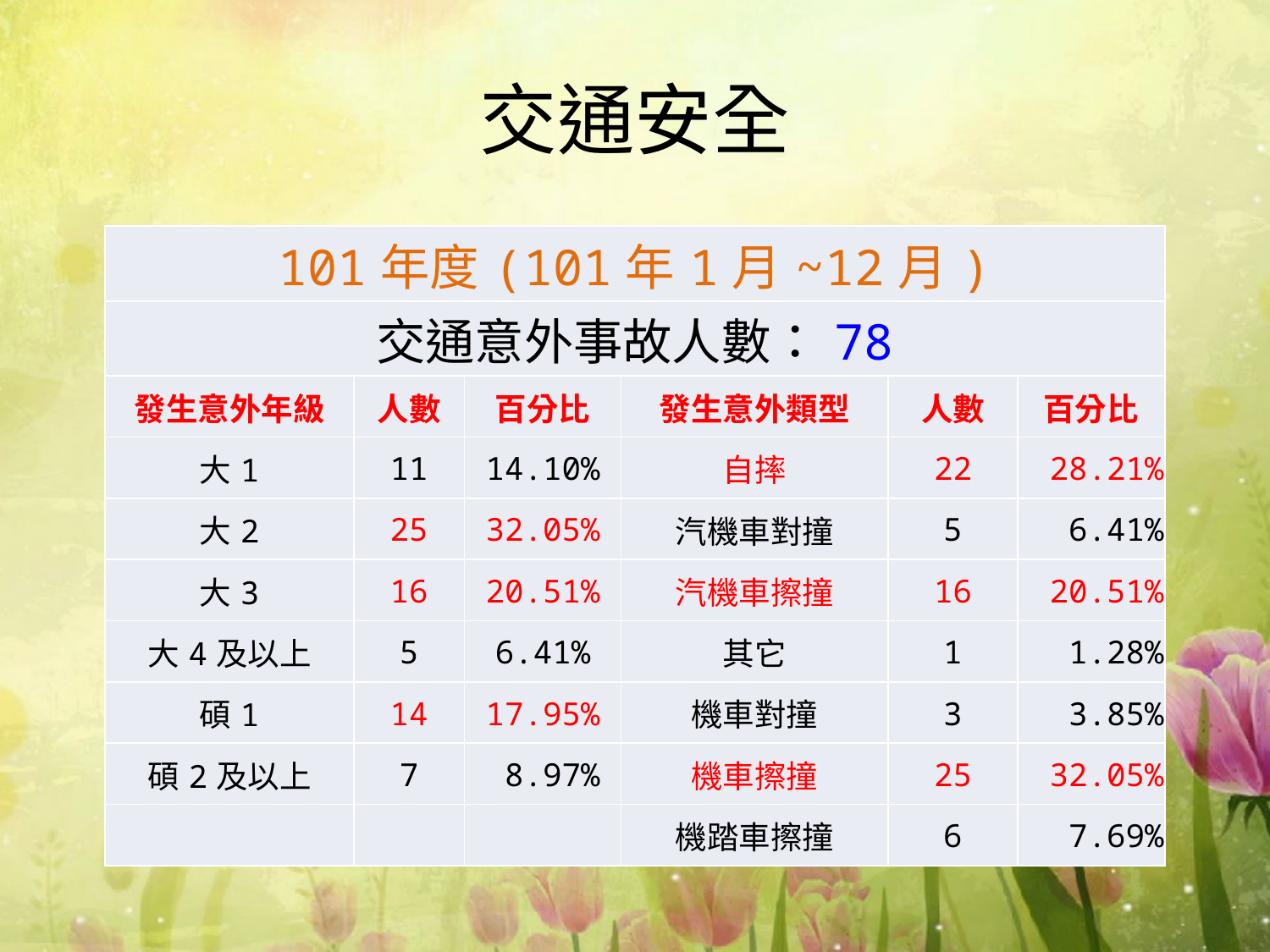

# 交通安全

| 101年度(101年1月~12月) |  |  |  |  |  |
| --- | --- | --- | --- | --- | --- |
| 交通意外事故人數：78 |  |  |  |  |  |
| 發生意外年級 | 人數 | 百分比 | 發生意外類型 | 人數 | 百分比 |
| 大1 | 11 | 14.10% | 自摔 | 22 | 28.21% |
| 大2 | 25 | 32.05% | 汽機車對撞 | 5 | 6.41% |
| 大3 | 16 | 20.51% | 汽機車擦撞 | 16 | 20.51% |
| 大4及以上 | 5 | 6.41% | 其它 | 1 | 1.28% |
| 碩1 | 14 | 17.95% | 機車對撞 | 3 | 3.85% |
| 碩2及以上 | 7 | 8.97% | 機車擦撞 | 25 | 32.05% |
|  |  |  | 機踏車擦撞 | 6 | 7.69% |